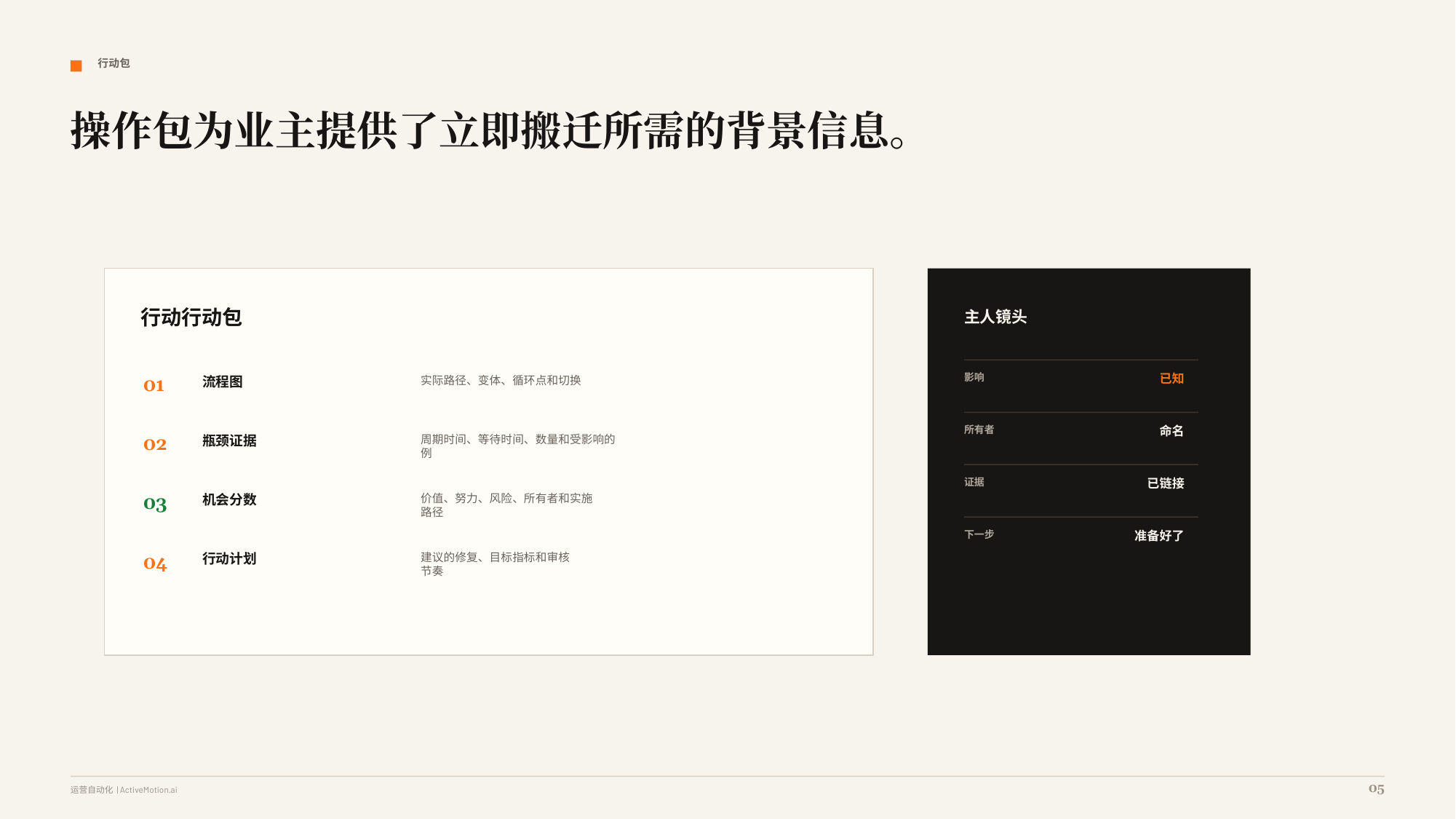

行动包

操作包为业主提供了立即搬迁所需的背景信息。

行动行动包
主人镜头

影响
已知
01
流程图
实际路径、变体、循环点和切换

所有者
命名
02
瓶颈证据
周期时间、等待时间、数量和受影响的
例

证据
已链接
03
机会分数
价值、努力、风险、所有者和实施
路径

下一步
准备好了
04
行动计划
建议的修复、目标指标和审核
节奏

05
运营自动化 | ActiveMotion.ai